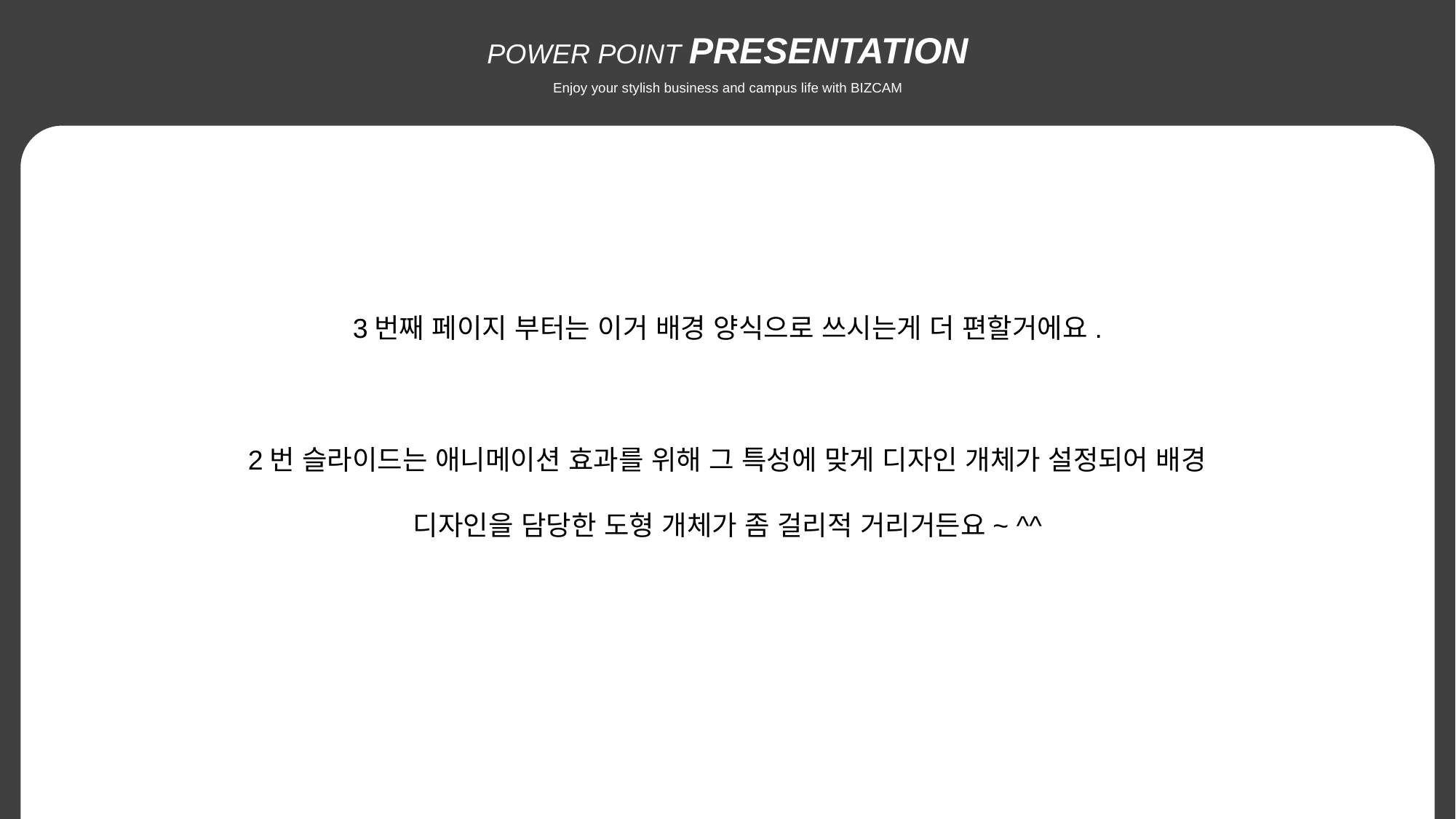

POWER POINT PRESENTATION
Enjoy your stylish business and campus life with BIZCAM

3번째 페이지 부터는 이거 배경 양식으로 쓰시는게 더 편할거에요.

2번 슬라이드는 애니메이션 효과를 위해 그 특성에 맞게 디자인 개체가 설정되어 배경 디자인을 담당한 도형 개체가 좀 걸리적 거리거든요~ ^^